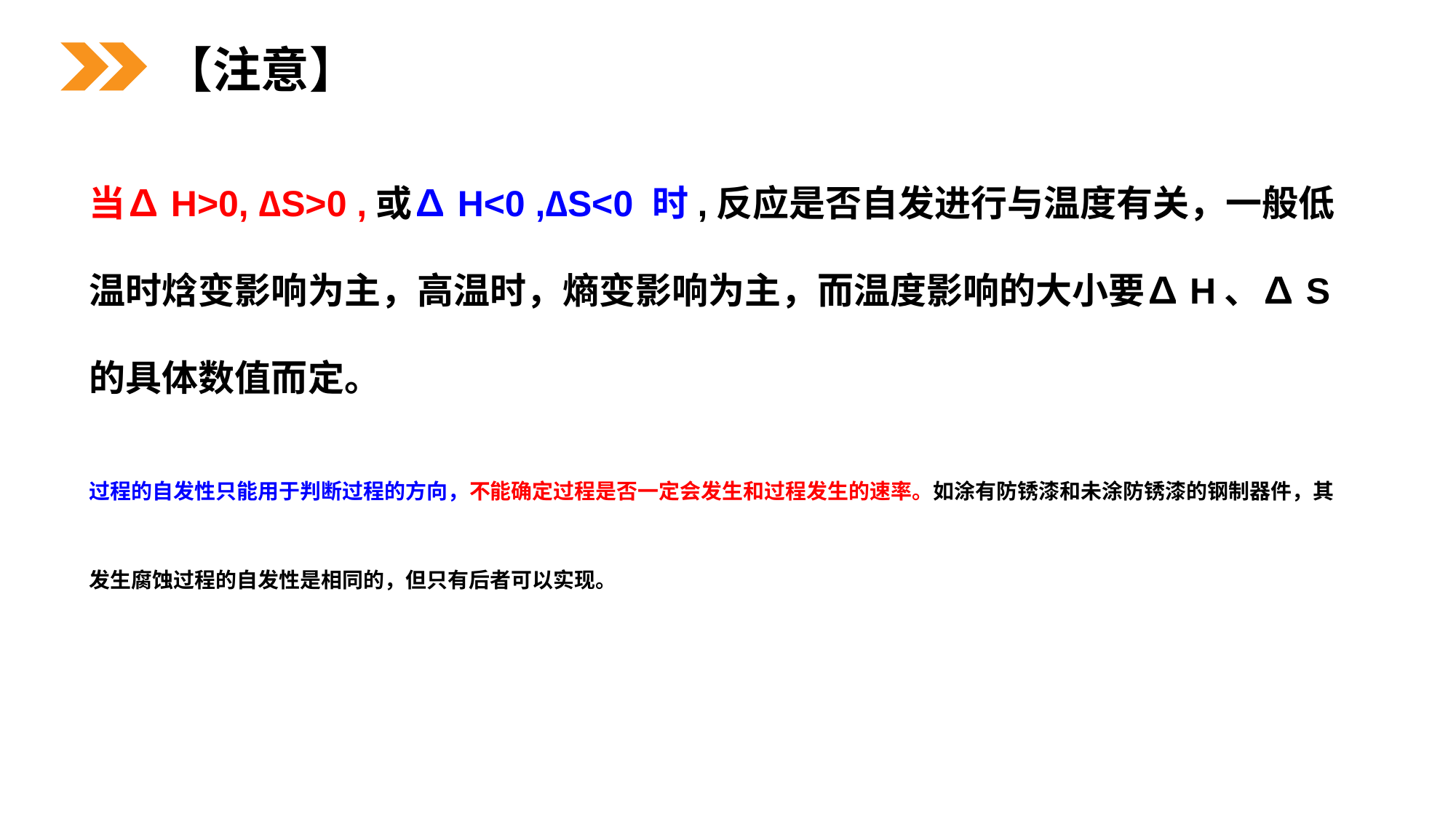

【注意】
当∆H>0, ∆S>0 ,或∆H<0 ,∆S<0 时,反应是否自发进行与温度有关，一般低温时焓变影响为主，高温时，熵变影响为主，而温度影响的大小要∆H、∆S的具体数值而定。
过程的自发性只能用于判断过程的方向，不能确定过程是否一定会发生和过程发生的速率。如涂有防锈漆和未涂防锈漆的钢制器件，其发生腐蚀过程的自发性是相同的，但只有后者可以实现。